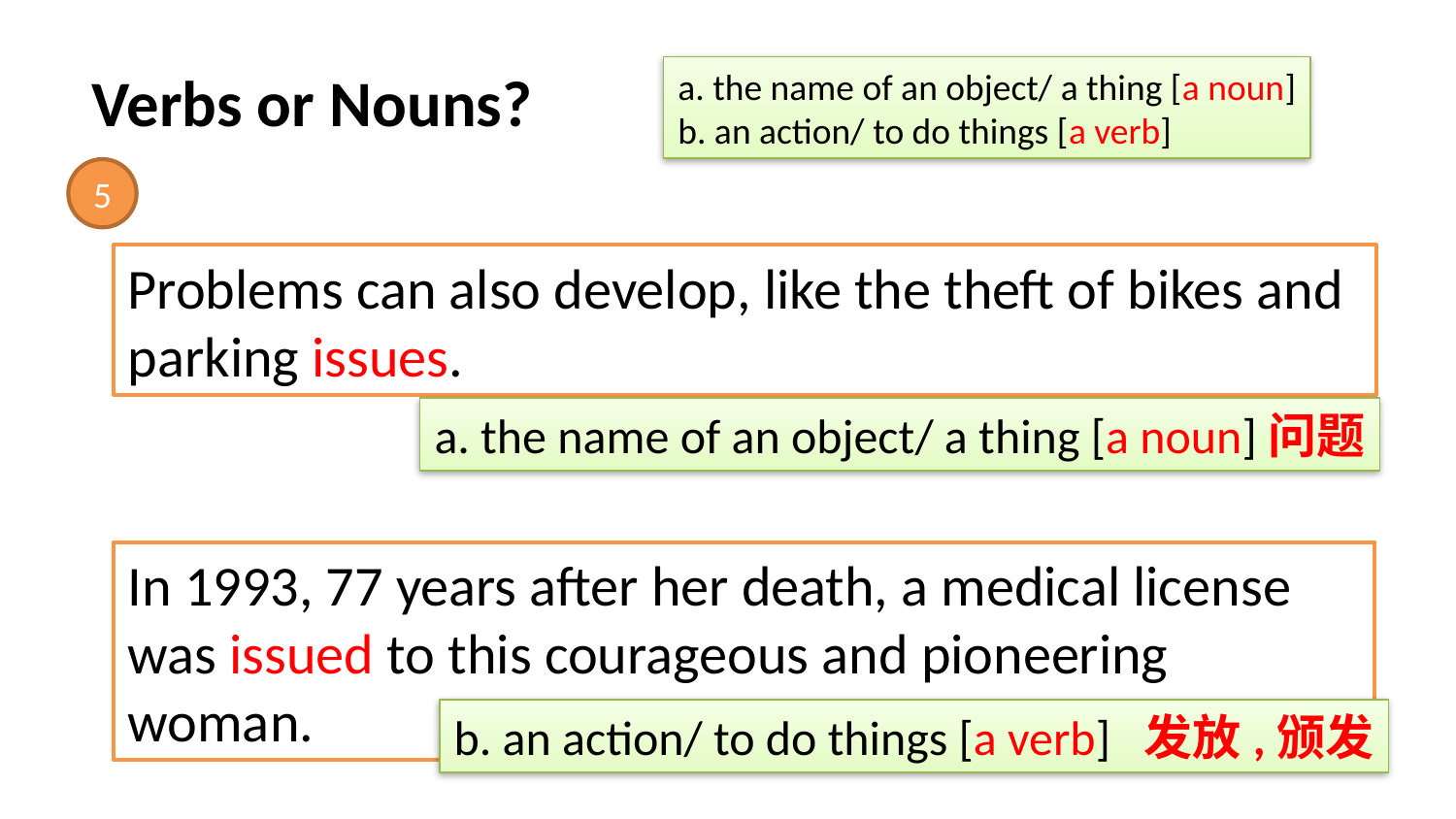

Verbs or Nouns?
a. the name of an object/ a thing [a noun]
b. an action/ to do things [a verb]
5
Problems can also develop, like the theft of bikes and parking issues.
a. the name of an object/ a thing [a noun]问题
In 1993, 77 years after her death, a medical license was issued to this courageous and pioneering woman.
b. an action/ to do things [a verb]  发放,颁发